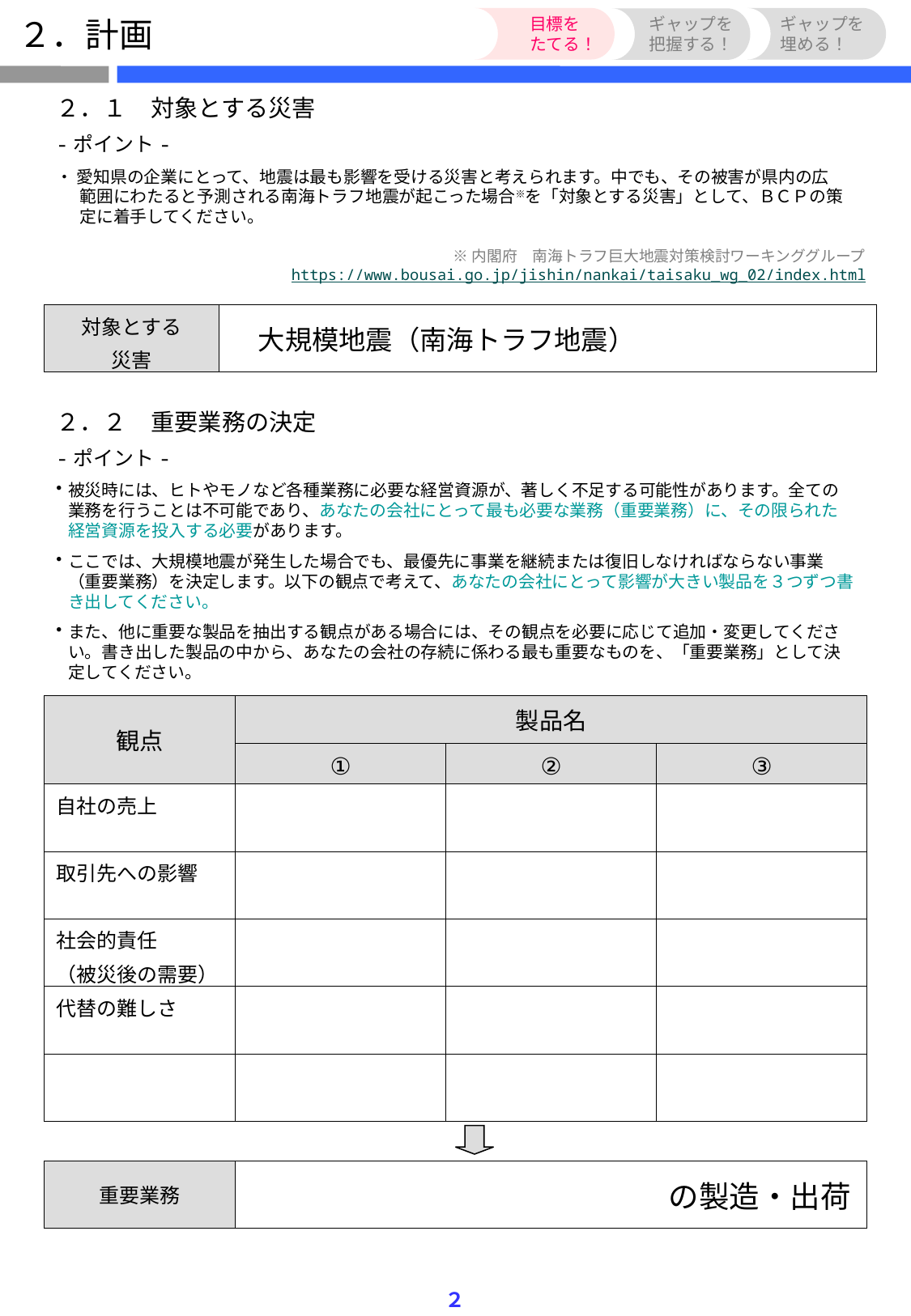

２．計画
目標を
たてる！
ギャップを
把握する！
ギャップを
埋める！

２．１　対象とする災害
-ポイント-
・ 愛知県の企業にとって、地震は最も影響を受ける災害と考えられます。中でも、その被害が県内の広範囲にわたると予測される南海トラフ地震が起こった場合※を「対象とする災害」として、ＢＣＰの策定に着手してください。
※内閣府　南海トラフ巨大地震対策検討ワーキンググループ
https://www.bousai.go.jp/jishin/nankai/taisaku_wg_02/index.html
| 対象とする 災害 | 大規模地震（南海トラフ地震） |
| --- | --- |
２．２　重要業務の決定
-ポイント-
被災時には、ヒトやモノなど各種業務に必要な経営資源が、著しく不足する可能性があります。全ての業務を行うことは不可能であり、あなたの会社にとって最も必要な業務（重要業務）に、その限られた経営資源を投入する必要があります。
ここでは、大規模地震が発生した場合でも、最優先に事業を継続または復旧しなければならない事業（重要業務）を決定します。以下の観点で考えて、あなたの会社にとって影響が大きい製品を３つずつ書き出してください。
また、他に重要な製品を抽出する観点がある場合には、その観点を必要に応じて追加・変更してください。書き出した製品の中から、あなたの会社の存続に係わる最も重要なものを、「重要業務」として決定してください。
| 観点 | 製品名 |  |  |
| --- | --- | --- | --- |
|  | ① | ② | ③ |
| 自社の売上 |  |  |  |
| 取引先への影響 |  |  |  |
| 社会的責任 （被災後の需要） |  |  |  |
| 代替の難しさ |  |  |  |
|  |  |  |  |

| 重要業務 |  | の製造・出荷 |
| --- | --- | --- |
２